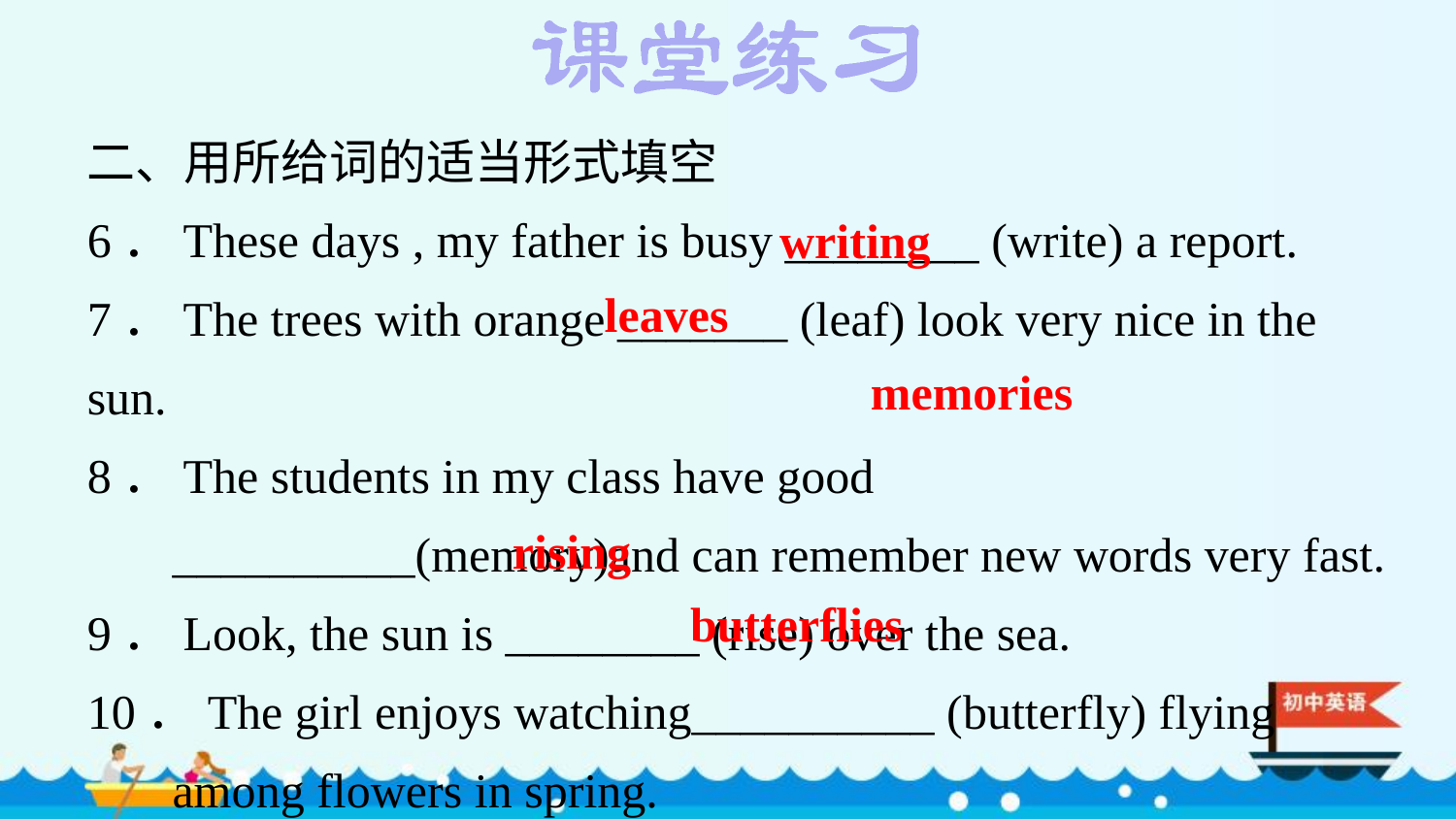

二、用所给词的适当形式填空
6．These days , my father is busy ________ (write) a report.
7．The trees with orange _______ (leaf) look very nice in the sun.
8．The students in my class have good __________(memory)and can remember new words very fast.
9．Look, the sun is ________ (rise) over the sea.
10．The girl enjoys watching__________ (butterfly) flying among flowers in spring.
writing
leaves
memories
rising
butterflies